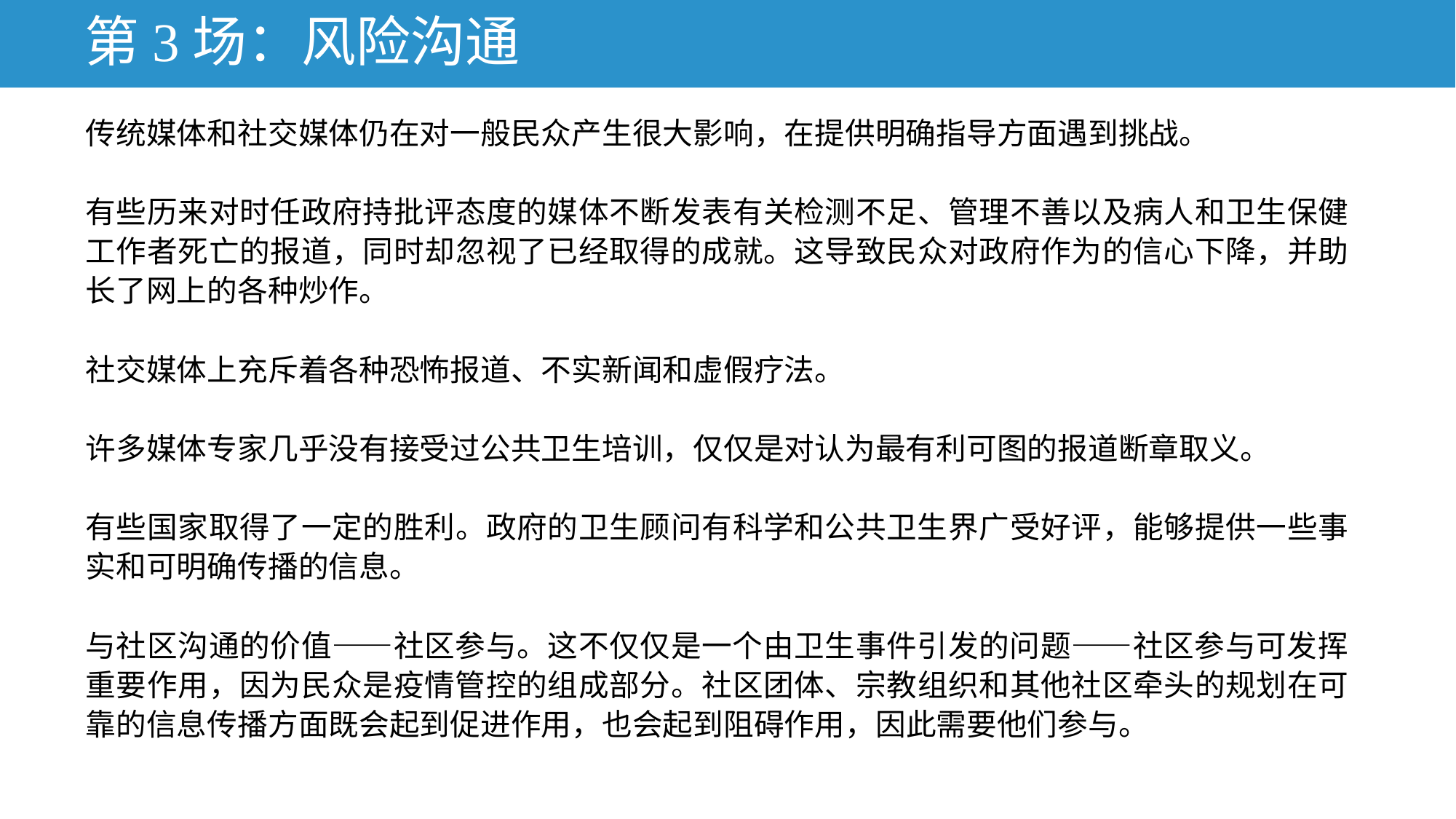

# 第3场：风险沟通
传统媒体和社交媒体仍在对一般民众产生很大影响，在提供明确指导方面遇到挑战。

有些历来对时任政府持批评态度的媒体不断发表有关检测不足、管理不善以及病人和卫生保健工作者死亡的报道，同时却忽视了已经取得的成就。这导致民众对政府作为的信心下降，并助长了网上的各种炒作。

社交媒体上充斥着各种恐怖报道、不实新闻和虚假疗法。

许多媒体专家几乎没有接受过公共卫生培训，仅仅是对认为最有利可图的报道断章取义。

有些国家取得了一定的胜利。政府的卫生顾问有科学和公共卫生界广受好评，能够提供一些事实和可明确传播的信息。

与社区沟通的价值——社区参与。这不仅仅是一个由卫生事件引发的问题——社区参与可发挥重要作用，因为民众是疫情管控的组成部分。社区团体、宗教组织和其他社区牵头的规划在可靠的信息传播方面既会起到促进作用，也会起到阻碍作用，因此需要他们参与。